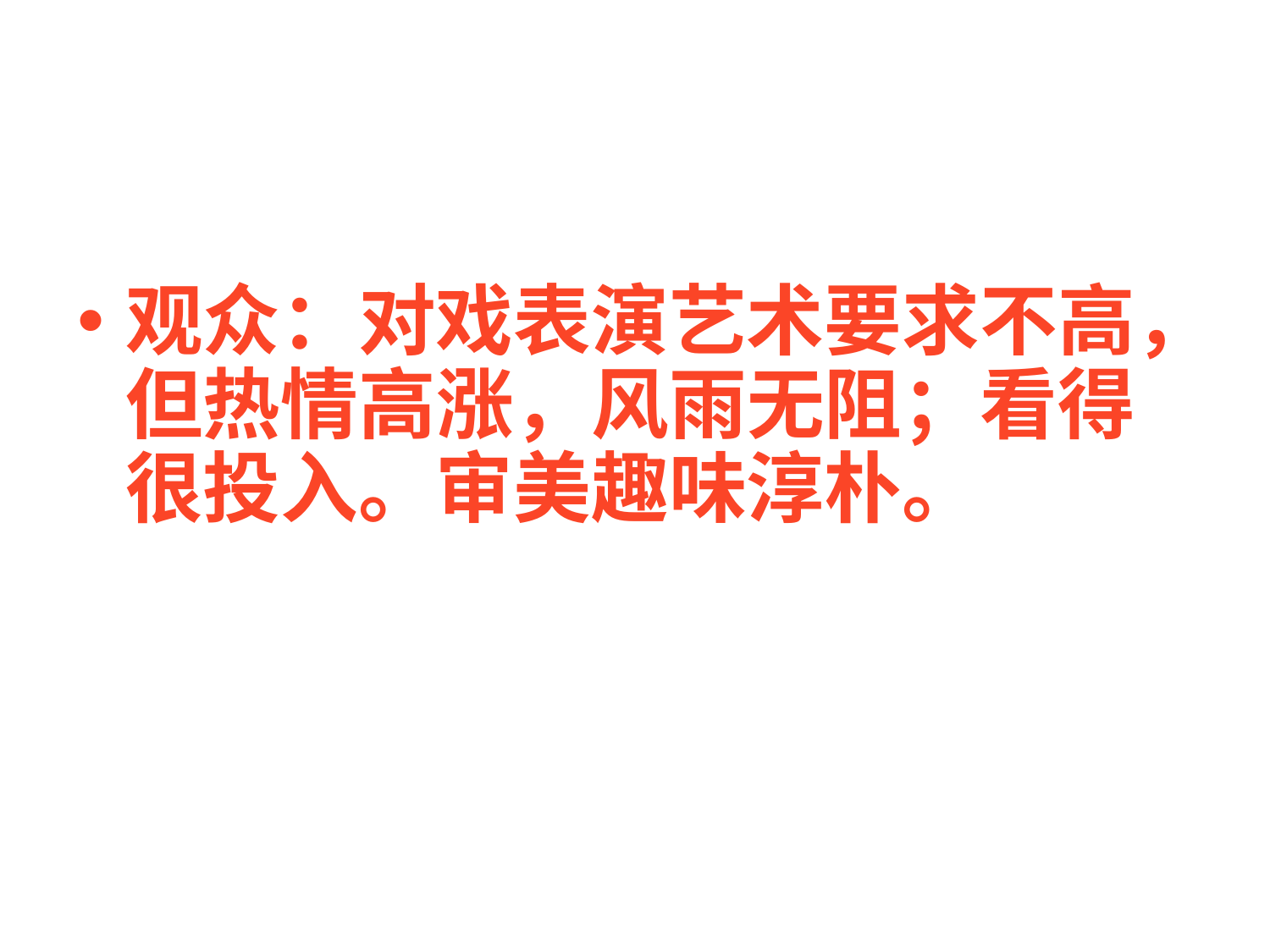

#
观众：对戏表演艺术要求不高，但热情高涨，风雨无阻；看得很投入。审美趣味淳朴。